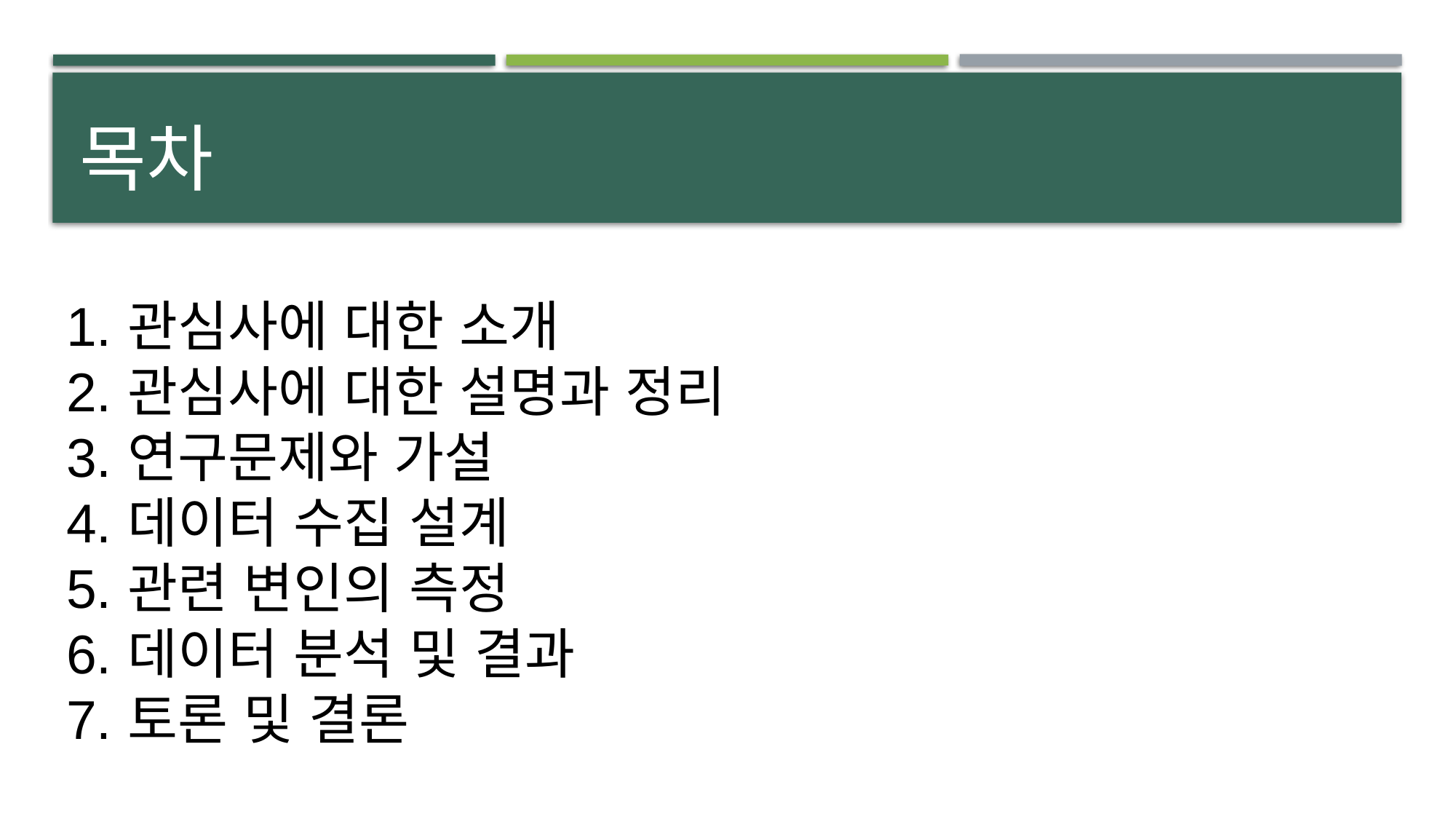

# 목차

관심사에 대한 소개
관심사에 대한 설명과 정리
연구문제와 가설
데이터 수집 설계
관련 변인의 측정
데이터 분석 및 결과
토론 및 결론